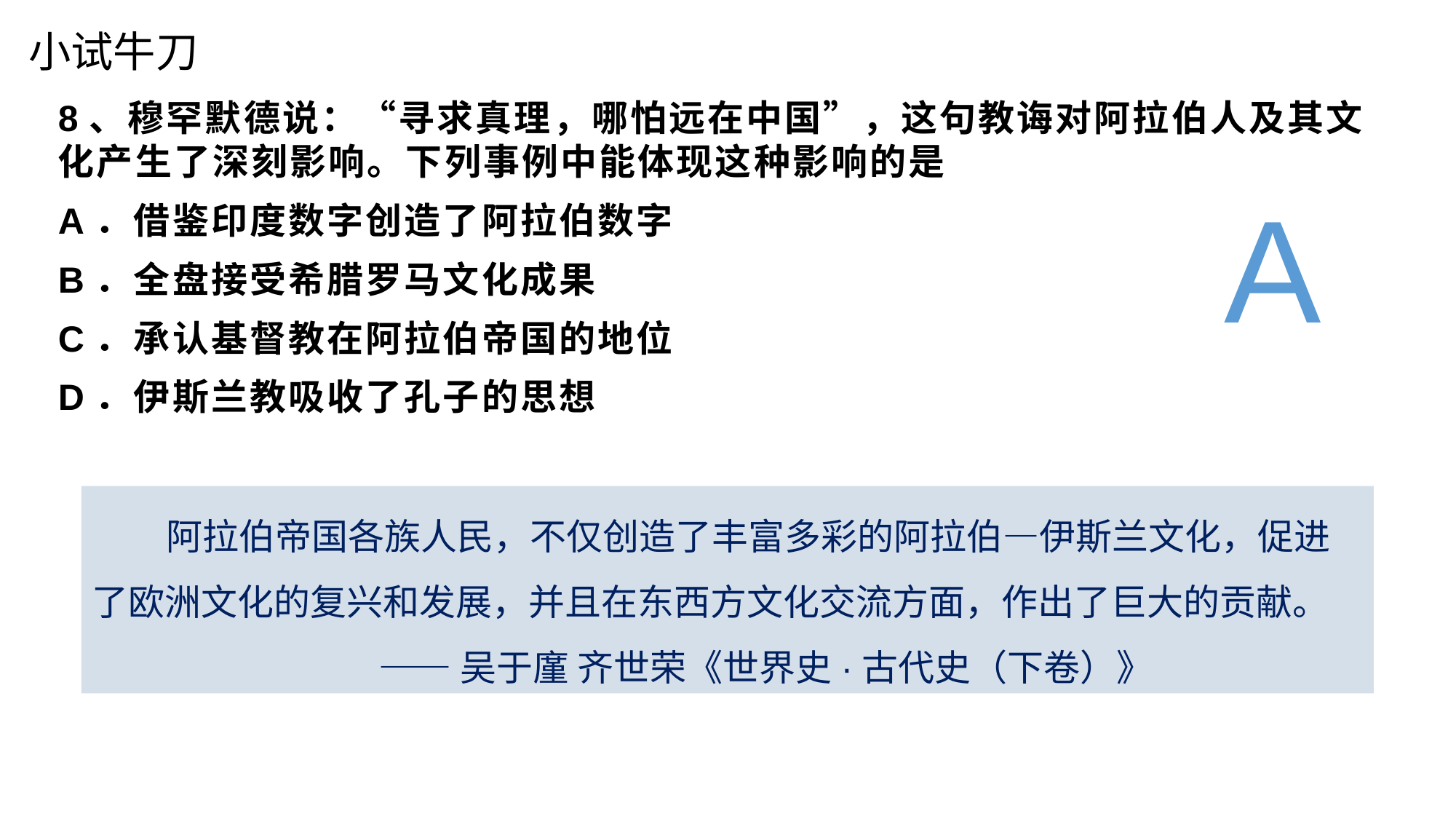

小试牛刀
8、穆罕默德说：“寻求真理，哪怕远在中国”，这句教诲对阿拉伯人及其文化产生了深刻影响。下列事例中能体现这种影响的是
A．借鉴印度数字创造了阿拉伯数字
B．全盘接受希腊罗马文化成果
C．承认基督教在阿拉伯帝国的地位
D．伊斯兰教吸收了孔子的思想

A
        阿拉伯帝国各族人民，不仅创造了丰富多彩的阿拉伯—伊斯兰文化，促进了欧洲文化的复兴和发展，并且在东西方文化交流方面，作出了巨大的贡献。
                                   ——吴于廑 齐世荣《世界史·古代史（下卷）》